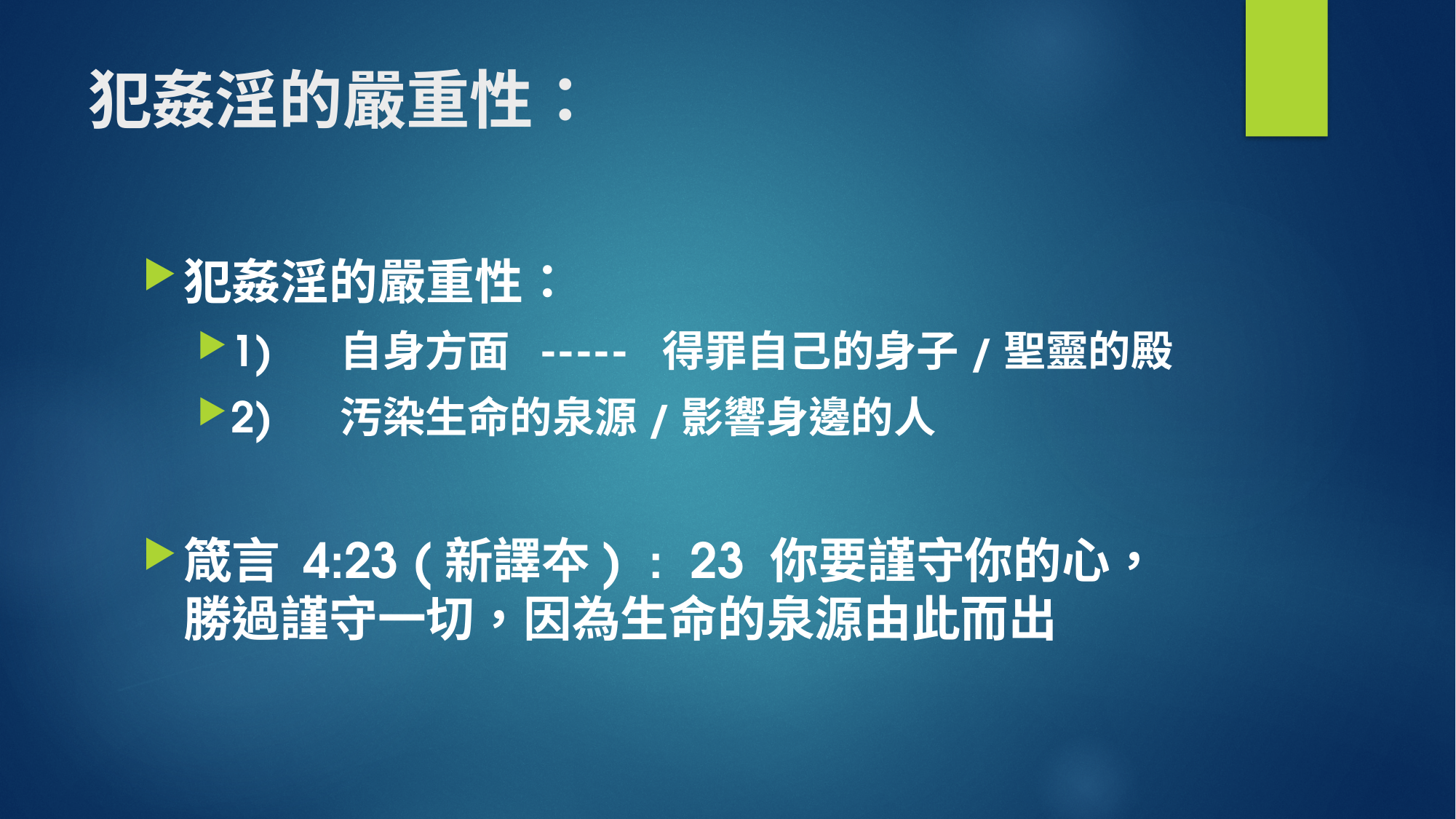

# 犯姦淫的嚴重性：
犯姦淫的嚴重性：
1)	自身方面  -----  得罪自己的身子/聖靈的殿
2)	汚染生命的泉源/影響身邊的人

箴言 4:23 (新譯夲)  :  23 你要謹守你的心，勝過謹守一切，因為生命的泉源由此而出